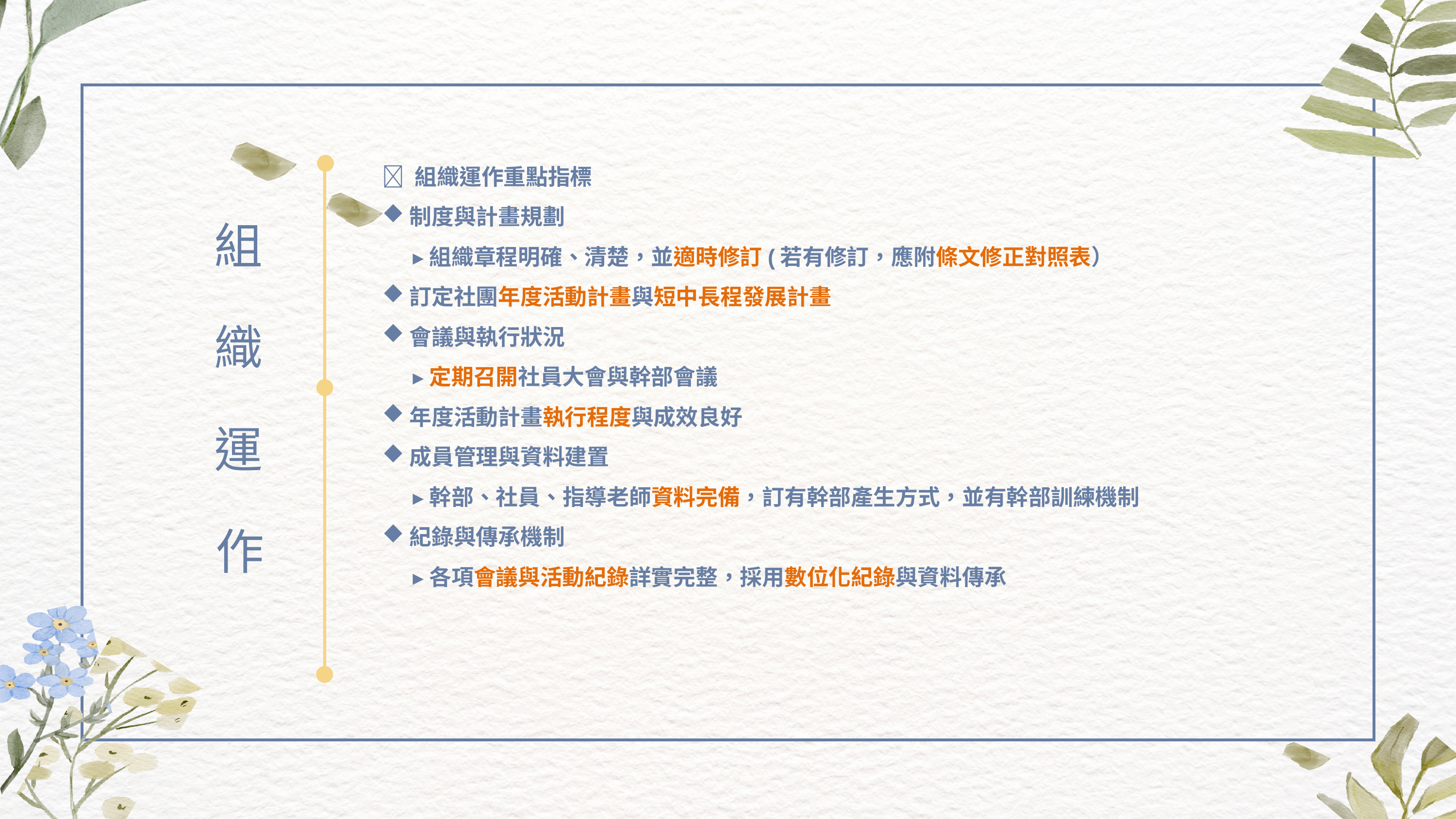

🧩 組織運作重點指標
制度與計畫規劃
      ▸組織章程明確、清楚，並適時修訂(若有修訂，應附條文修正對照表）
訂定社團年度活動計畫與短中長程發展計畫
會議與執行狀況
      ▸定期召開社員大會與幹部會議
年度活動計畫執行程度與成效良好
成員管理與資料建置
      ▸幹部、社員、指導老師資料完備，訂有幹部產生方式，並有幹部訓練機制
紀錄與傳承機制
      ▸各項會議與活動紀錄詳實完整，採用數位化紀錄與資料傳承

組織運作